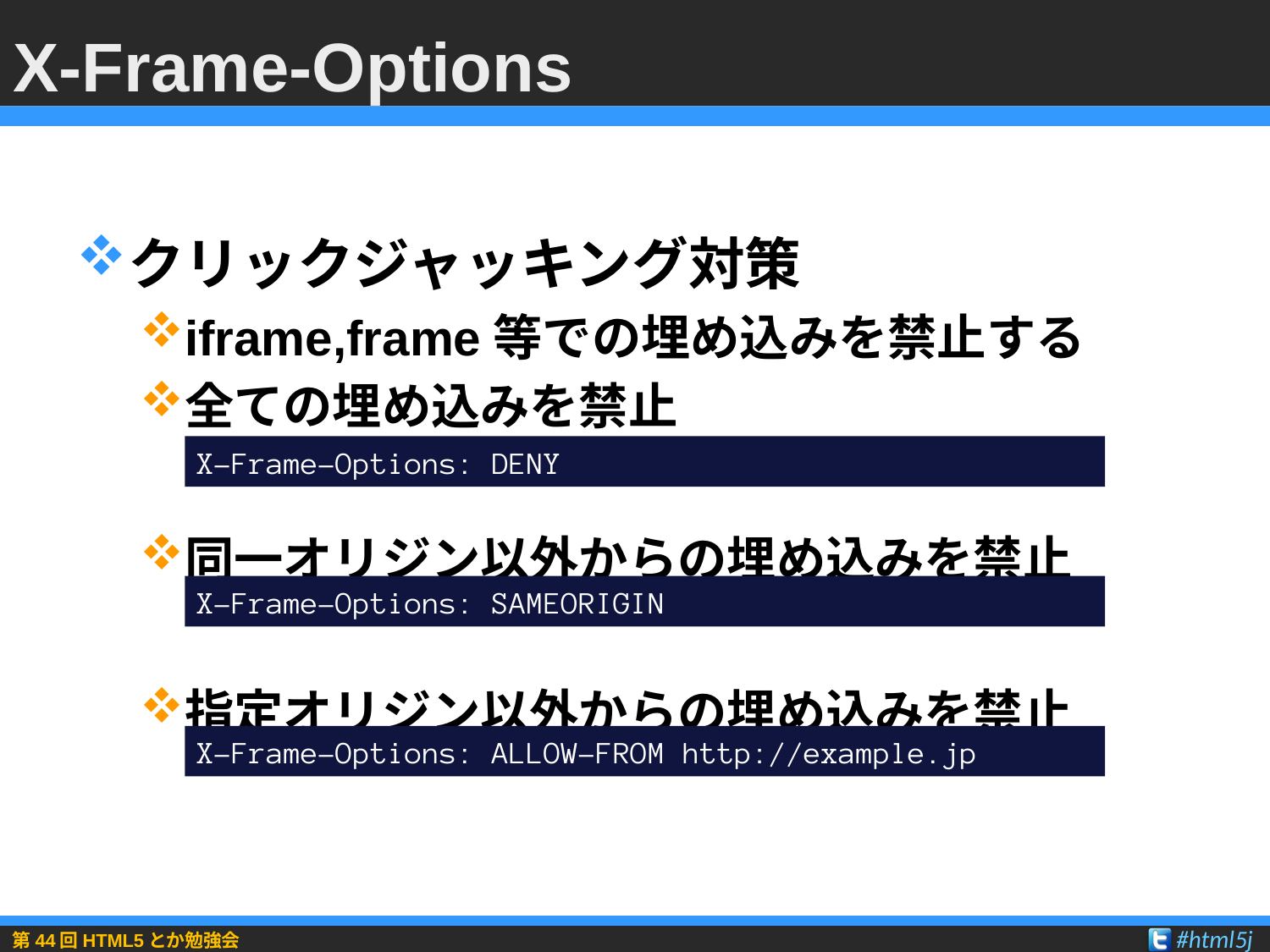

# X-Frame-Options
クリックジャッキング対策
iframe,frame等での埋め込みを禁止する
全ての埋め込みを禁止

同一オリジン以外からの埋め込みを禁止

指定オリジン以外からの埋め込みを禁止
X-Frame-Options: DENY
X-Frame-Options: SAMEORIGIN
X-Frame-Options: ALLOW-FROM http://example.jp